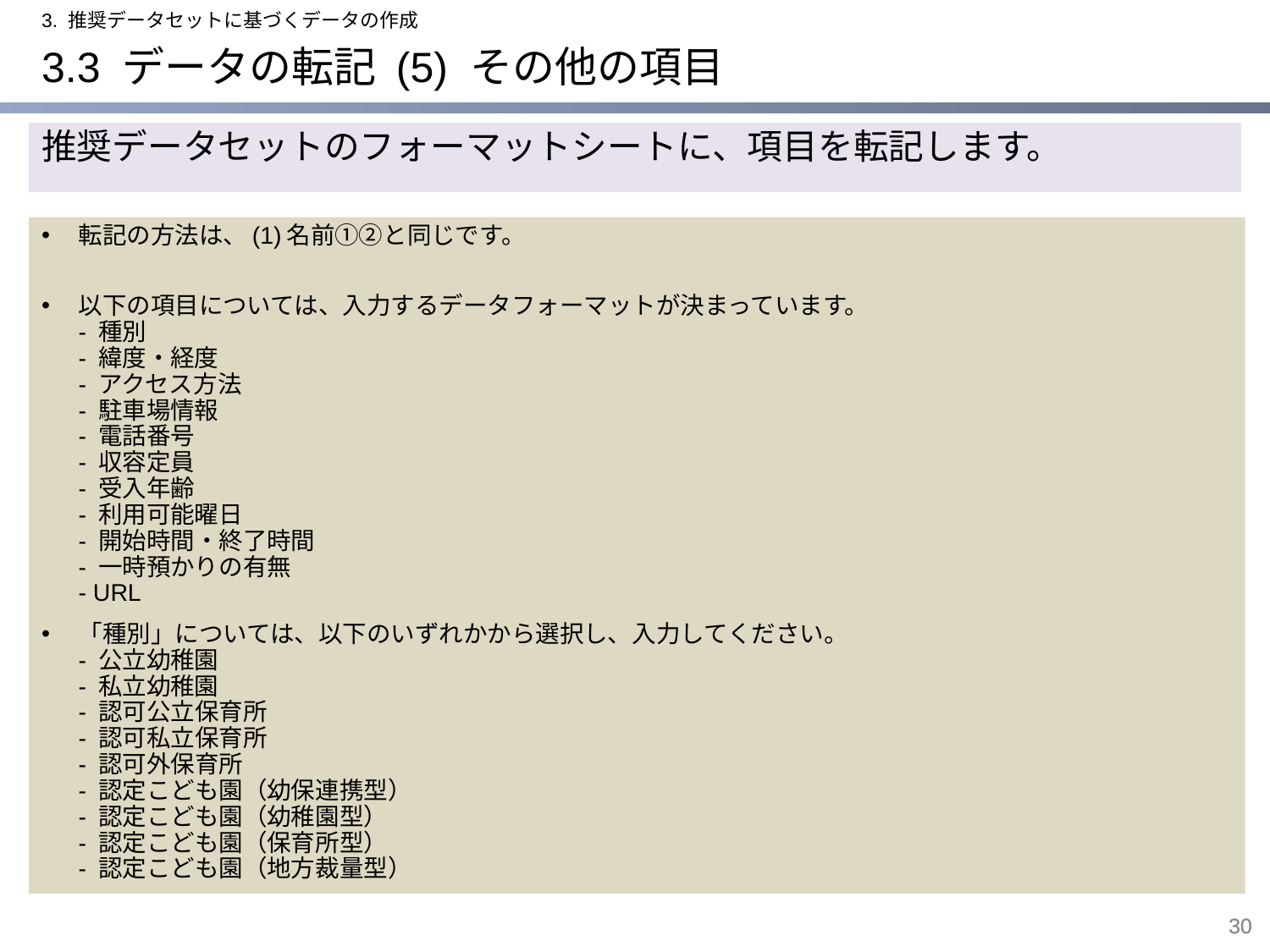

3. 推奨データセットに基づくデータの作成
# 3.3 データの転記 (5) その他の項目
推奨データセットのフォーマットシートに、項目を転記します。
転記の方法は、(1)名前①②と同じです。
以下の項目については、入力するデータフォーマットが決まっています。
- 種別
- 緯度・経度
- アクセス方法
- 駐車場情報
- 電話番号
- 収容定員
- 受入年齢
- 利用可能曜日
- 開始時間・終了時間
- 一時預かりの有無
- URL
「種別」については、以下のいずれかから選択し、入力してください。
- 公立幼稚園
- 私立幼稚園
- 認可公立保育所
- 認可私立保育所
- 認可外保育所
- 認定こども園（幼保連携型）
- 認定こども園（幼稚園型）
- 認定こども園（保育所型）
- 認定こども園（地方裁量型）

30